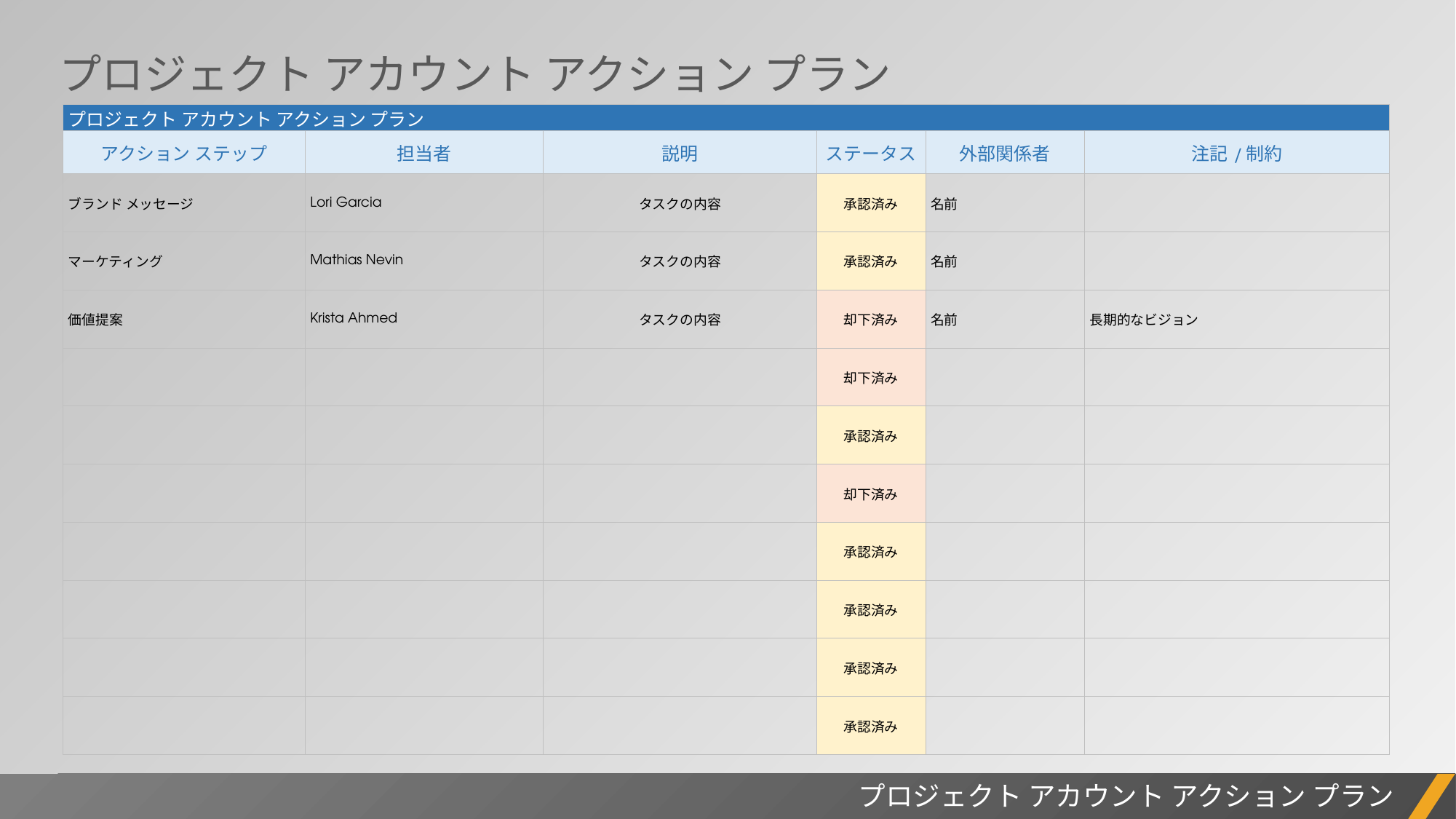

プロジェクト アカウント アクション プラン
| プロジェクト アカウント アクション プラン |  |  |  |  |  |
| --- | --- | --- | --- | --- | --- |
| アクション ステップ | 担当者 | 説明 | ステータス | 外部関係者 | 注記/制約 |
| ブランド メッセージ | Lori Garcia | タスクの内容 | 承認済み | 名前 |  |
| マーケティング | Mathias Nevin | タスクの内容 | 承認済み | 名前 |  |
| 価値提案 | Krista Ahmed | タスクの内容 | 却下済み | 名前 | 長期的なビジョン |
|  |  |  | 却下済み |  |  |
|  |  |  | 承認済み |  |  |
|  |  |  | 却下済み |  |  |
|  |  |  | 承認済み |  |  |
|  |  |  | 承認済み |  |  |
|  |  |  | 承認済み |  |  |
|  |  |  | 承認済み |  |  |
プロジェクト アカウント アクション プラン